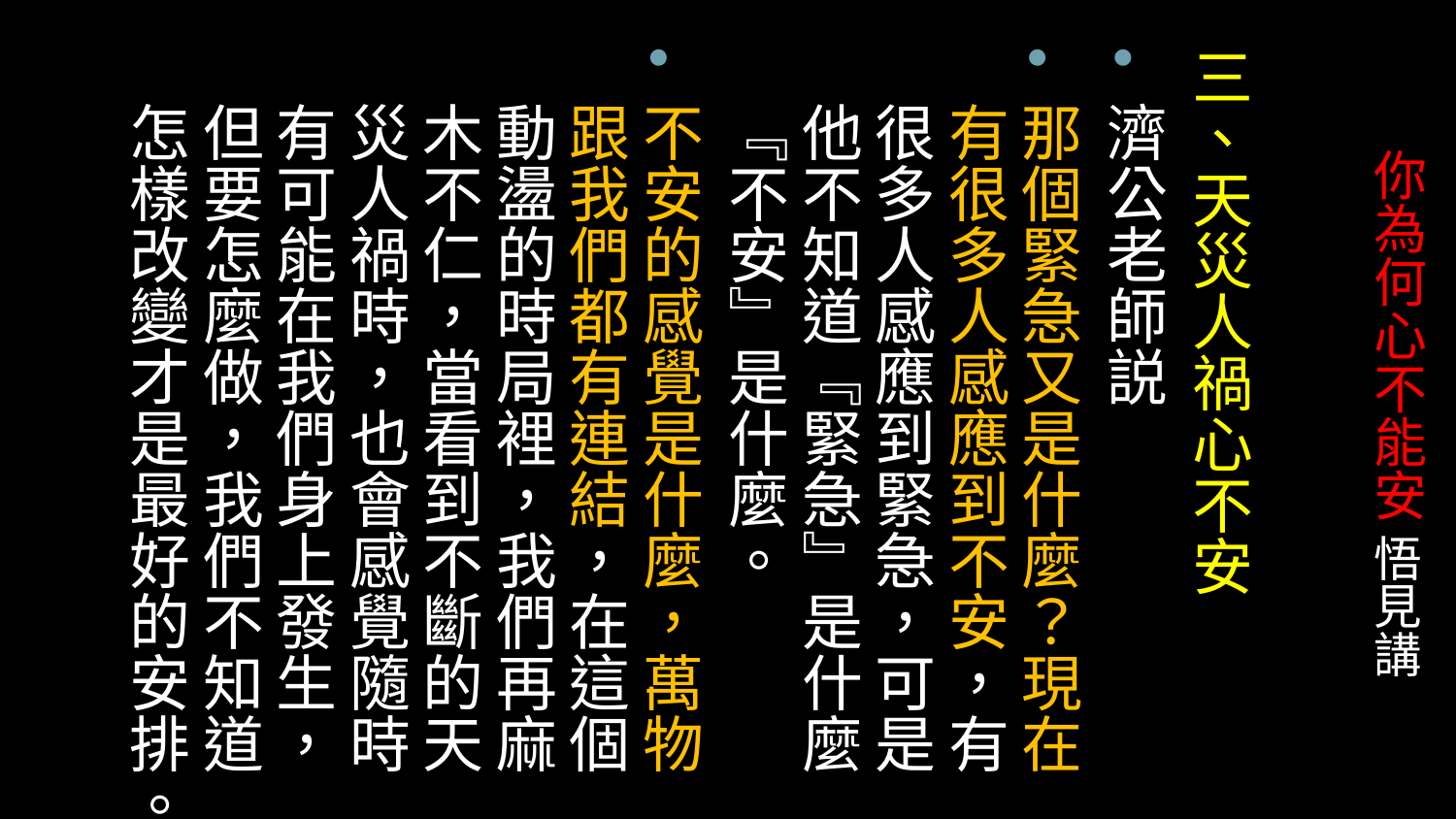

三、天災人禍心不安
濟公老師説
那個緊急又是什麼？現在有很多人感應到不安，有很多人感應到緊急，可是他不知道『緊急』是什麼『不安』是什麼。
不安的感覺是什麼，萬物跟我們都有連結，在這個動盪的時局裡，我們再麻木不仁，當看到不斷的天災人禍時，也會感覺隨時有可能在我們身上發生，但要怎麼做，我們不知道怎樣改變才是最好的安排。

# 你為何心不能安 悟見講